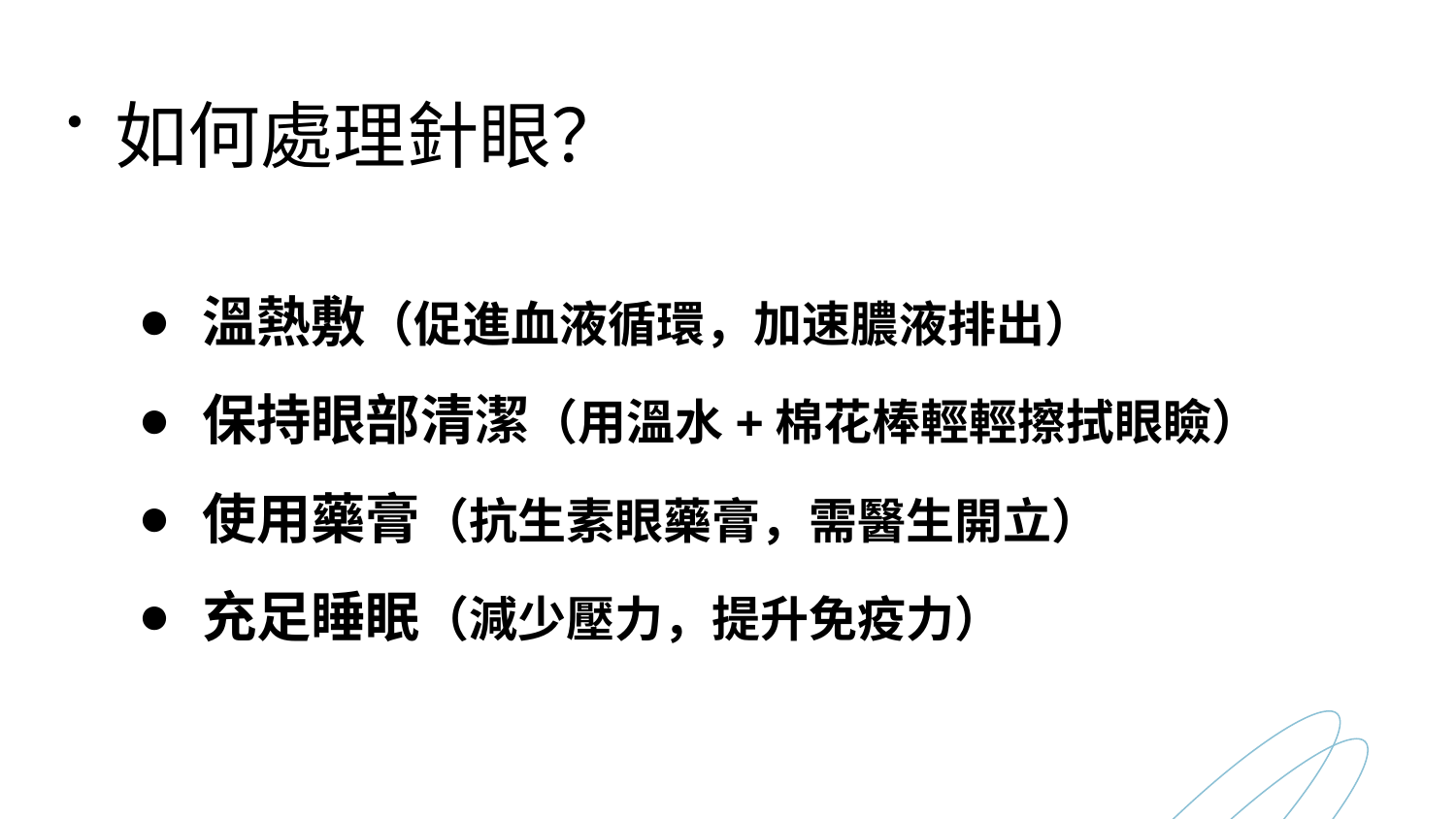

# 如何處理針眼？
溫熱敷（促進血液循環，加速膿液排出）
保持眼部清潔（用溫水+棉花棒輕輕擦拭眼瞼）
使用藥膏（抗生素眼藥膏，需醫生開立）
充足睡眠（減少壓力，提升免疫力）